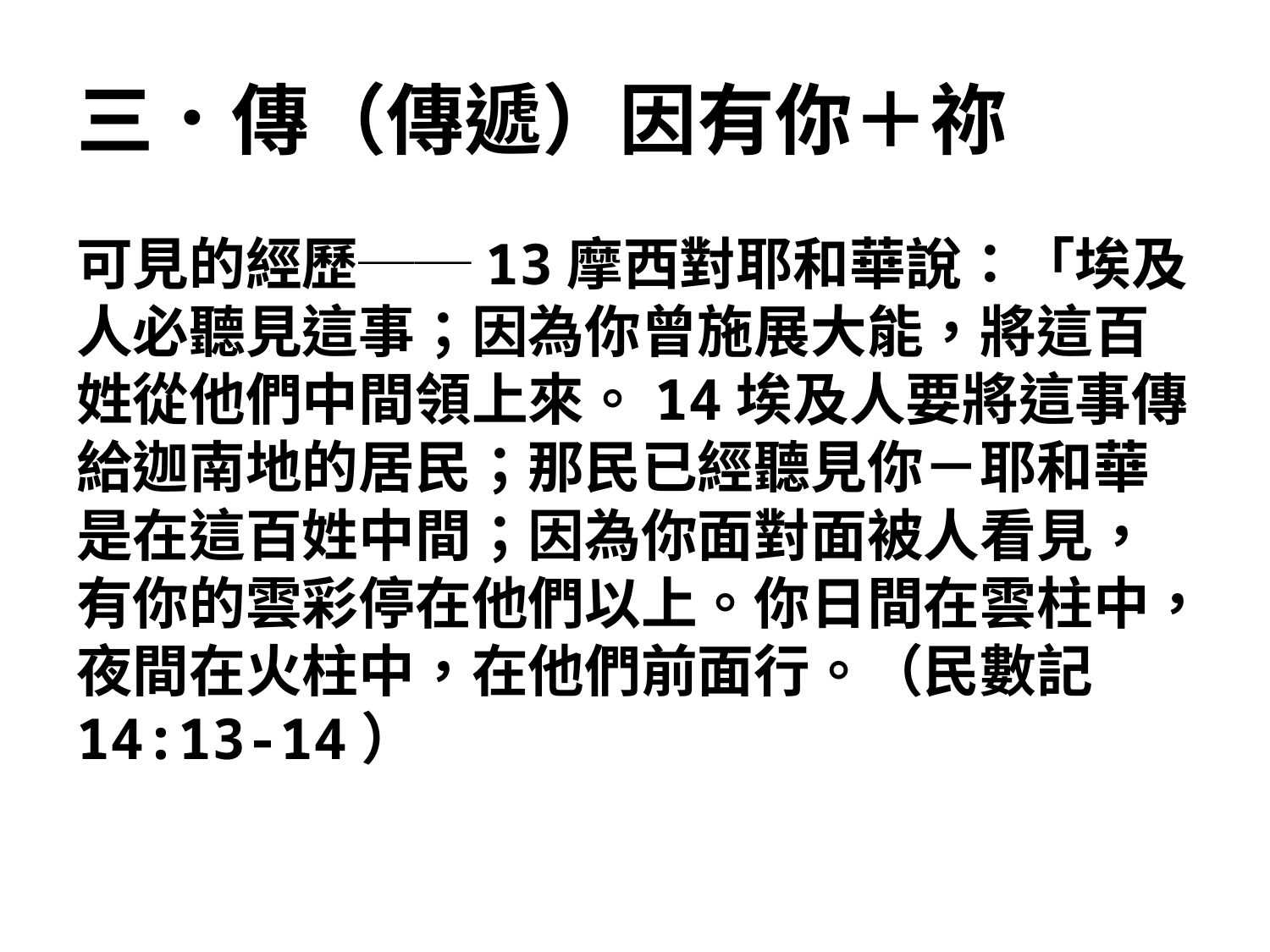

# 三．傳（傳遞）因有你＋祢
可見的經歷──13摩西對耶和華說：「埃及人必聽見這事；因為你曾施展大能，將這百姓從他們中間領上來。14埃及人要將這事傳給迦南地的居民；那民已經聽見你－耶和華是在這百姓中間；因為你面對面被人看見，有你的雲彩停在他們以上。你日間在雲柱中，夜間在火柱中，在他們前面行。（民數記14:13-14）